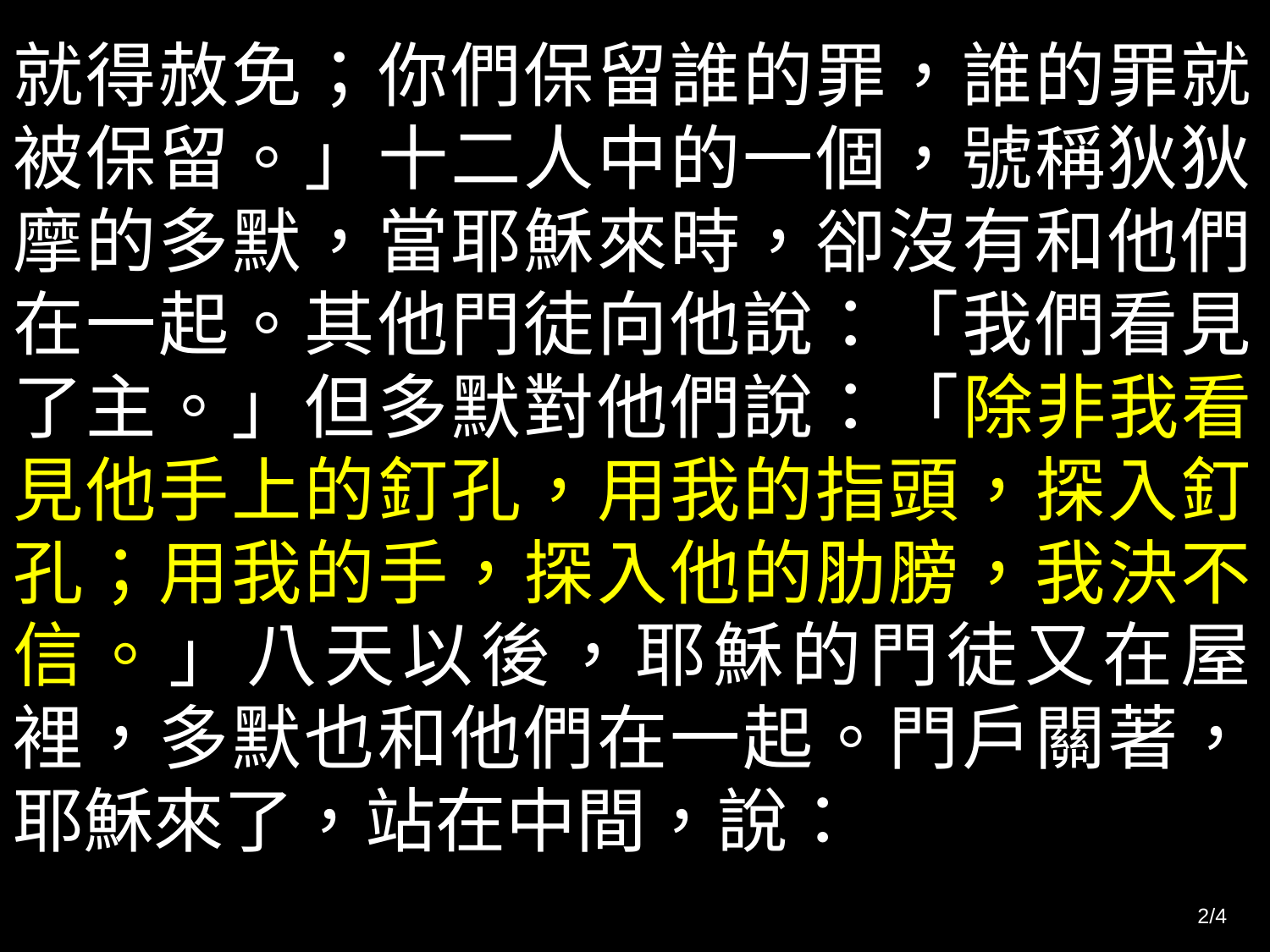

就得赦免；你們保留誰的罪，誰的罪就被保留。」十二人中的一個，號稱狄狄摩的多默，當耶穌來時，卻沒有和他們在一起。其他門徒向他說：「我們看見了主。」但多默對他們說：「除非我看見他手上的釘孔，用我的指頭，探入釘孔；用我的手，探入他的肋膀，我決不信。」八天以後，耶穌的門徒又在屋裡，多默也和他們在一起。門戶關著，耶穌來了，站在中間，說：
2/4